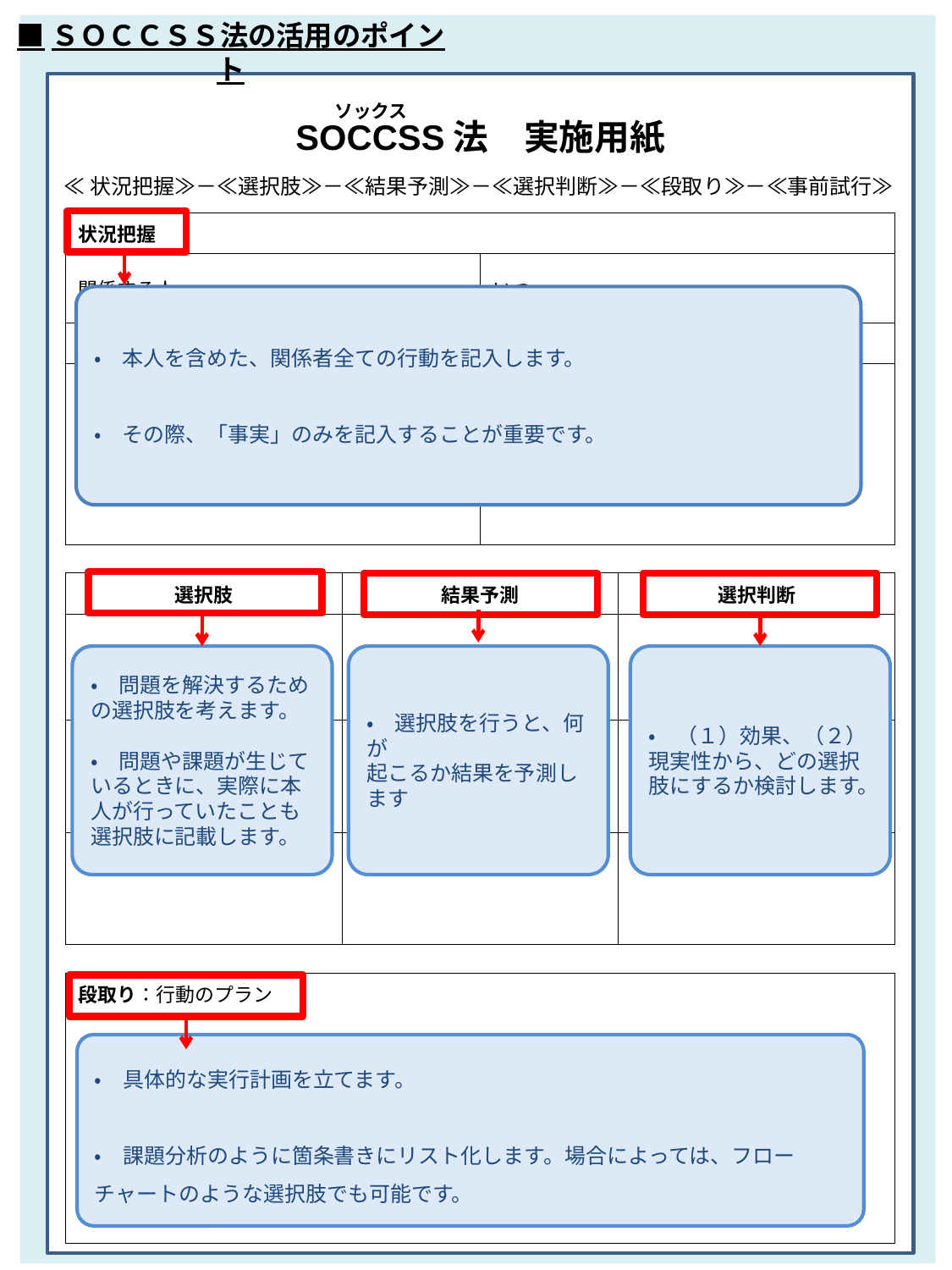

■ＳＯＣＣＳＳ法の活用のポイント

ソックス
SOCCSS法　実施用紙
≪状況把握≫－≪選択肢≫－≪結果予測≫－≪選択判断≫－≪段取り≫－≪事前試行≫

| 状況把握 |  |
| --- | --- |
| 関係する人 | いつ |
| 何が起きた・何をした | 理由 |
|  |  |
・　本人を含めた、関係者全ての行動を記入します。

・　その際、「事実」のみを記入することが重要です。

| 選択肢 | 結果予測 | 選択判断 |
| --- | --- | --- |
|  |  |  |
|  |  |  |
|  |  |  |

・　問題を解決するための選択肢を考えます。

・　問題や課題が生じているときに、実際に本人が行っていたことも選択肢に記載します。
・　選択肢を行うと、何が
起こるか結果を予測します
・　（１）効果、（２）現実性から、どの選択肢にするか検討します。
| 段取り：行動のプラン |
| --- |

・　具体的な実行計画を立てます。

・　課題分析のように箇条書きにリスト化します。場合によっては、フローチャートのような選択肢でも可能です。